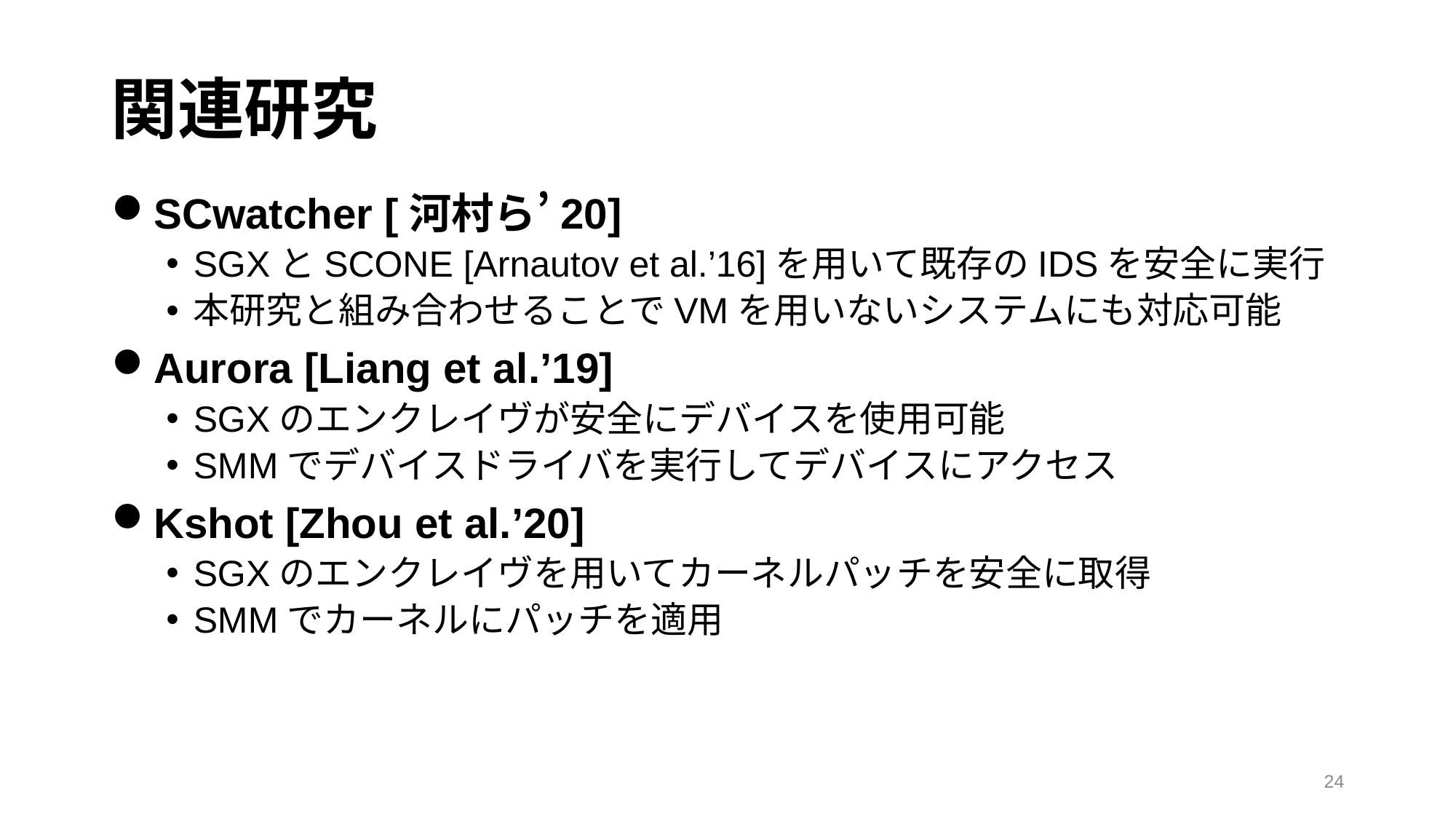

# 関連研究
SCwatcher [河村ら’20]
SGXとSCONE [Arnautov et al.’16]を用いて既存のIDSを安全に実行
本研究と組み合わせることでVMを用いないシステムにも対応可能
Aurora [Liang et al.’19]
SGXのエンクレイヴが安全にデバイスを使用可能
SMMでデバイスドライバを実行してデバイスにアクセス
Kshot [Zhou et al.’20]
SGXのエンクレイヴを用いてカーネルパッチを安全に取得
SMMでカーネルにパッチを適用

24